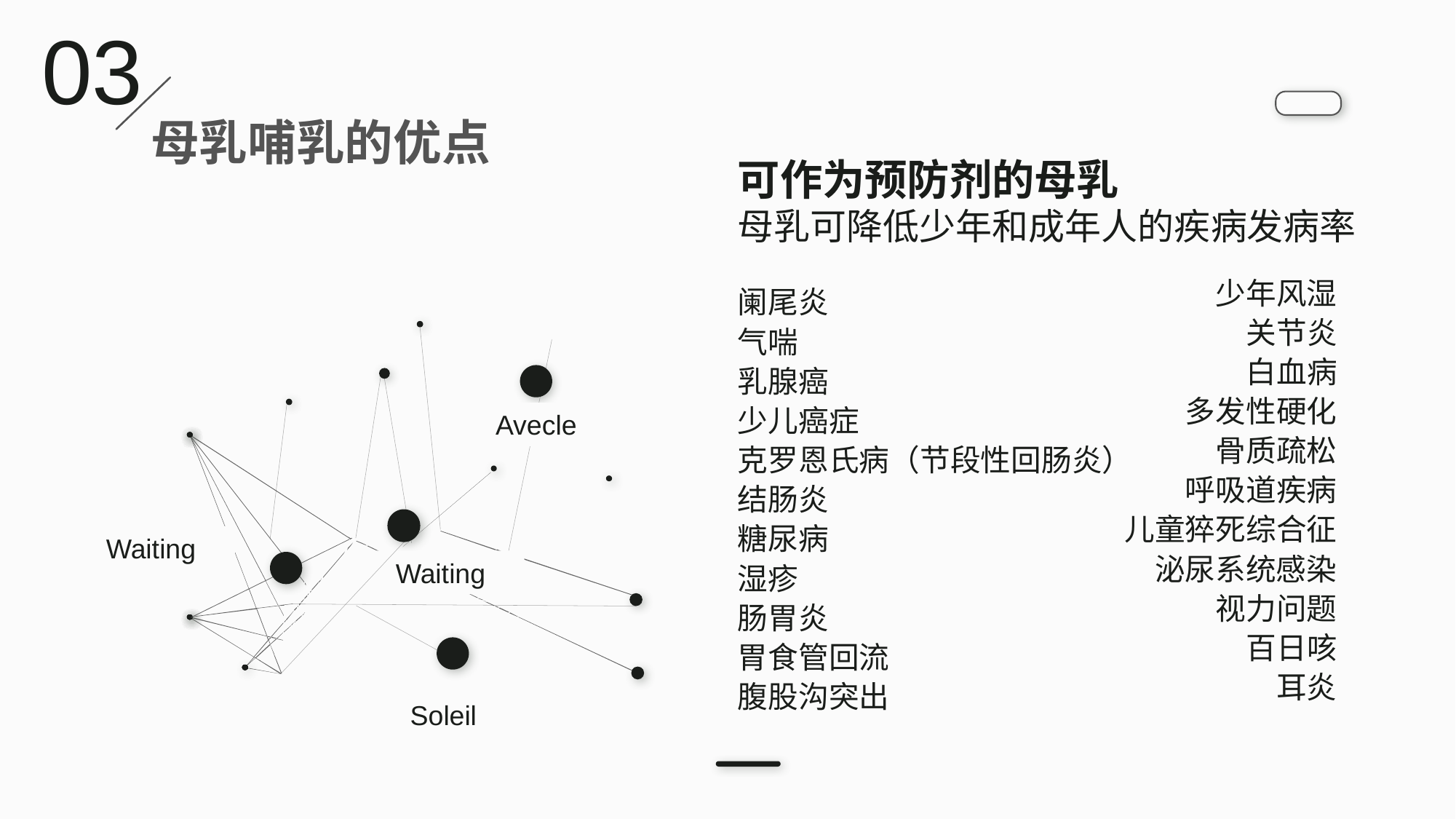

03
母乳哺乳的优点

可作为预防剂的母乳
母乳可降低少年和成年人的疾病发病率

阑尾炎
气喘
乳腺癌
少儿癌症
克罗恩氏病（节段性回肠炎）
结肠炎
糖尿病
湿疹
肠胃炎
胃食管回流
腹股沟突出
少年风湿
关节炎
白血病
多发性硬化
骨质疏松
呼吸道疾病
儿童猝死综合征
泌尿系统感染
视力问题
百日咳
耳炎

Avecle

Waiting

Waiting

Soleil